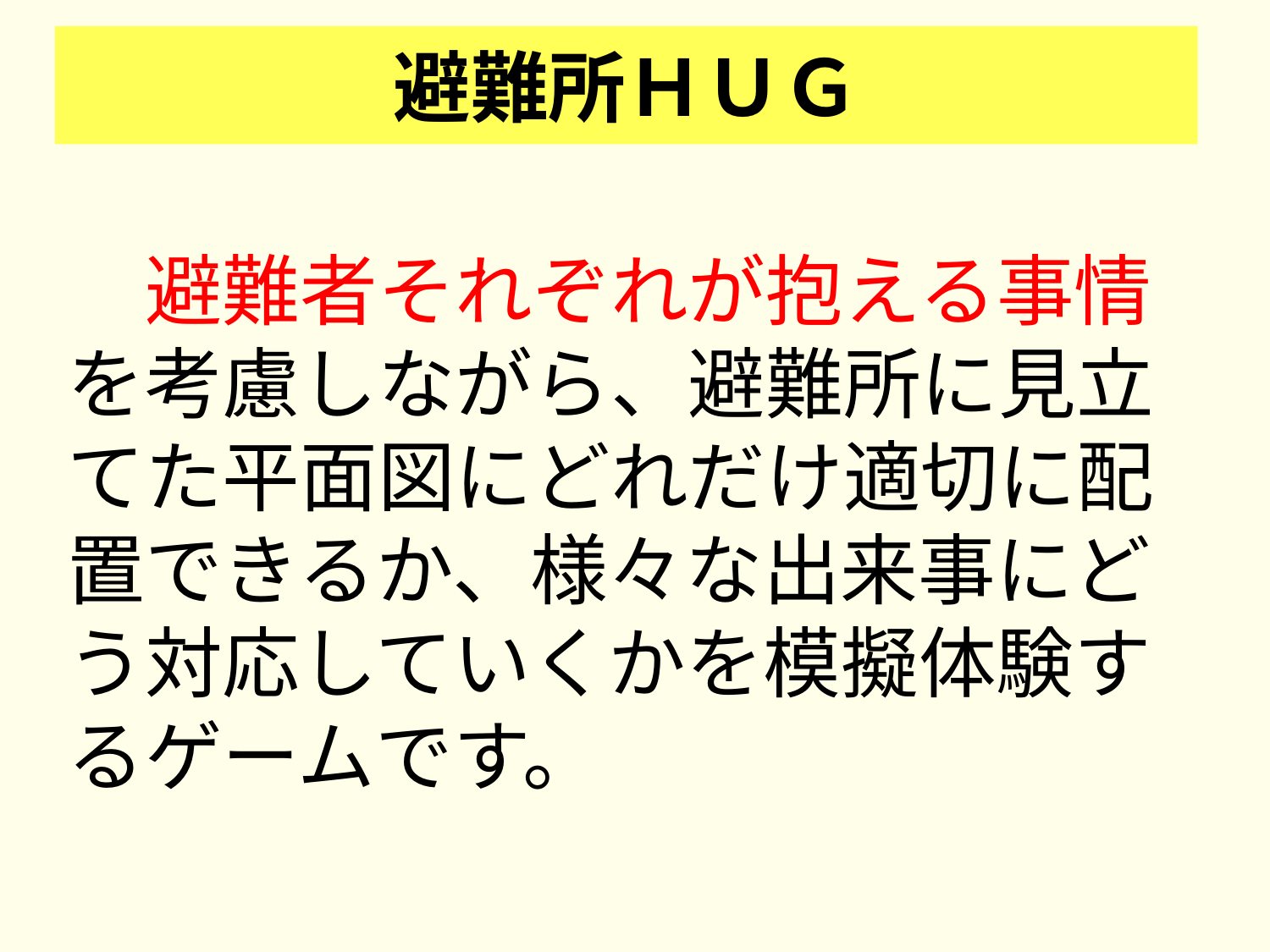

避難所ＨＵＧ
　避難者それぞれが抱える事情を考慮しながら、避難所に見立てた平面図にどれだけ適切に配置できるか、様々な出来事にどう対応していくかを模擬体験するゲームです。